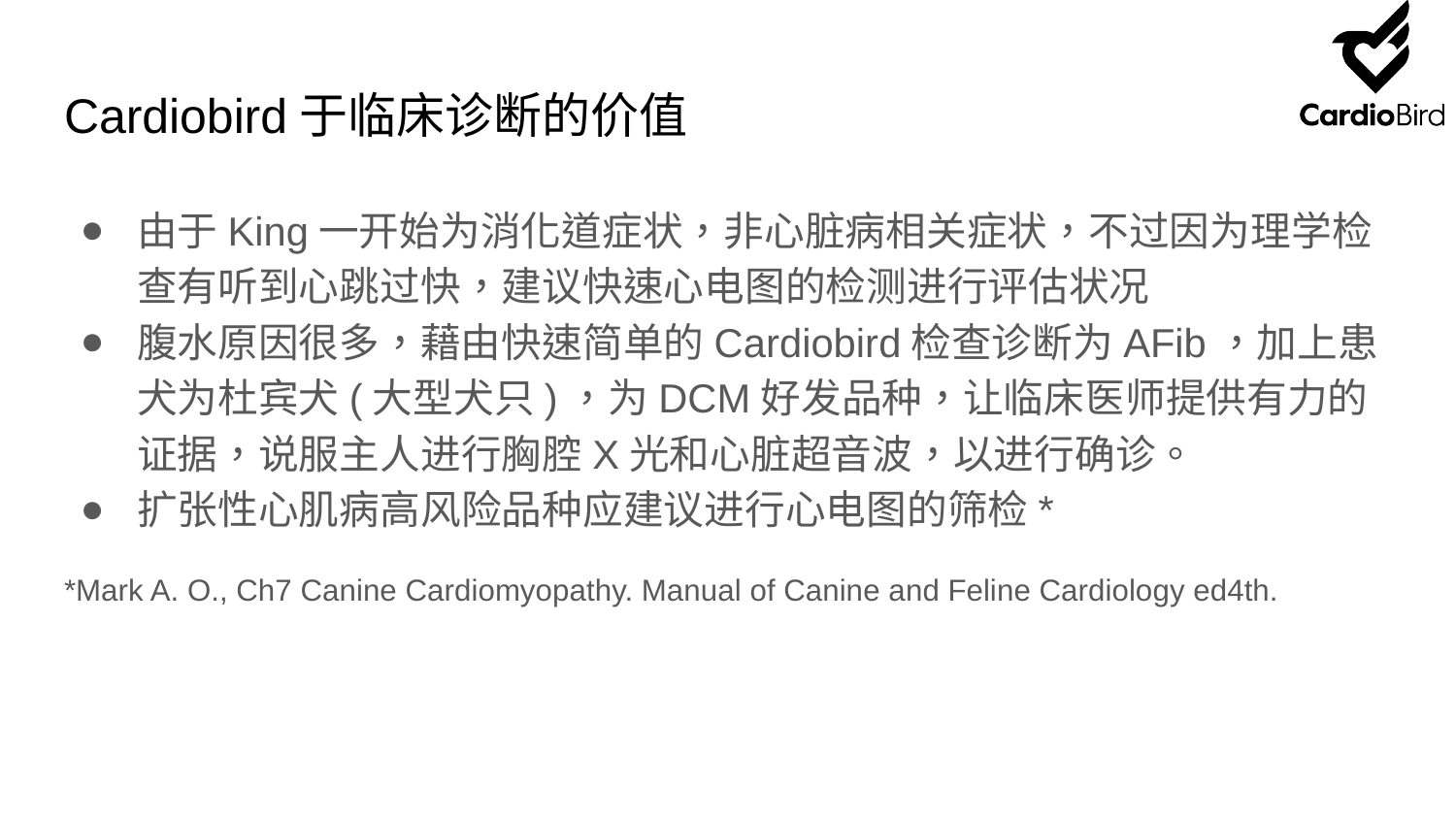

# Cardiobird于临床诊断的价值
由于King一开始为消化道症状，非心脏病相关症状，不过因为理学检查有听到心跳过快，建议快速心电图的检测进行评估状况
腹水原因很多，藉由快速简单的Cardiobird检查诊断为AFib，加上患犬为杜宾犬(大型犬只)，为DCM好发品种，让临床医师提供有力的证据，说服主人进行胸腔X光和心脏超音波，以进行确诊。
扩张性心肌病高风险品种应建议进行心电图的筛检*
*Mark A. O., Ch7 Canine Cardiomyopathy. Manual of Canine and Feline Cardiology ed4th.